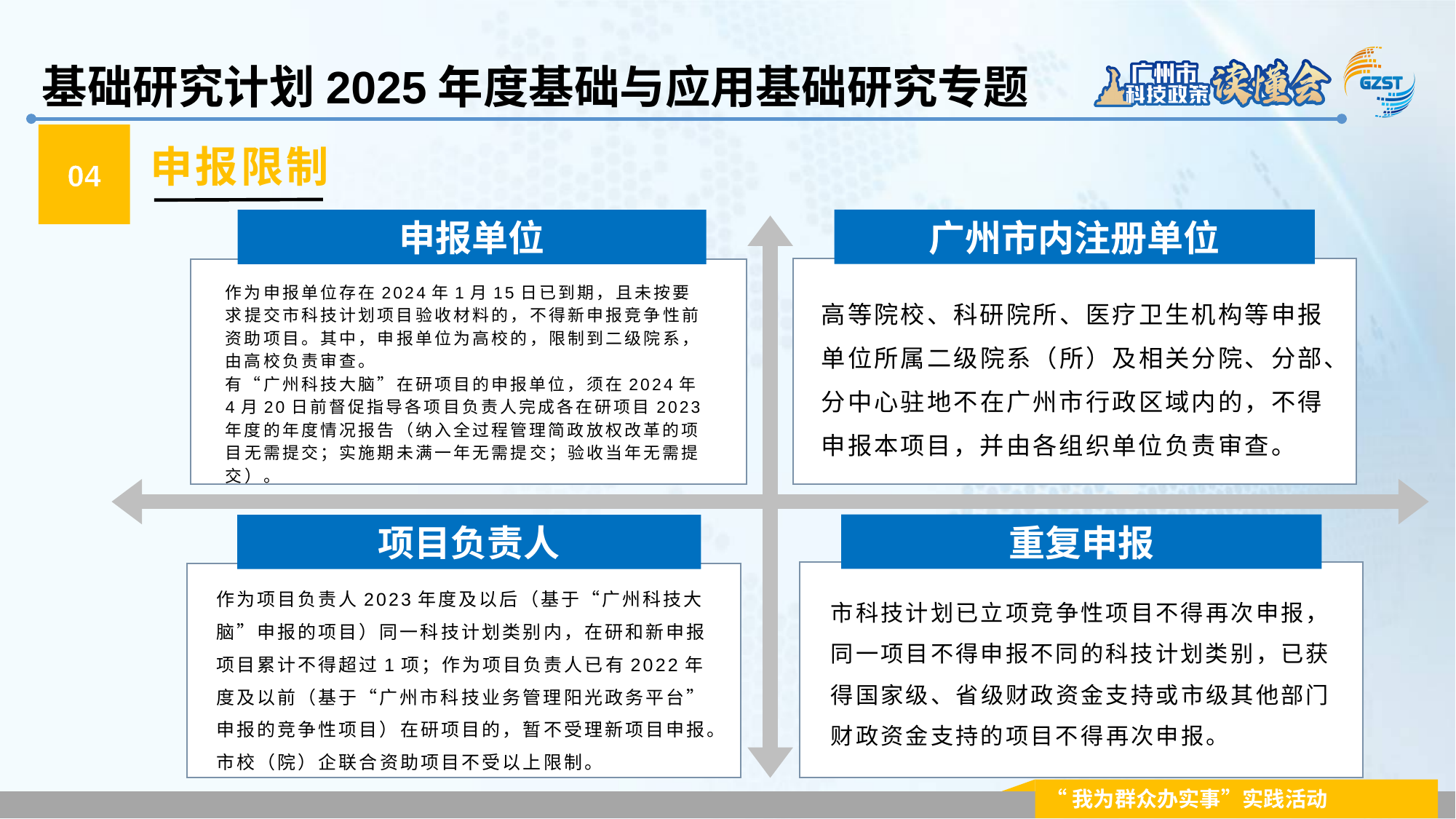

基础研究计划2025年度基础与应用基础研究专题
04
申报限制
广州市内注册单位

高等院校、科研院所、医疗卫生机构等申报单位所属二级院系（所）及相关分院、分部、分中心驻地不在广州市行政区域内的，不得申报本项目，并由各组织单位负责审查。
申报单位

作为申报单位存在2024年1月15日已到期，且未按要求提交市科技计划项目验收材料的，不得新申报竞争性前资助项目。其中，申报单位为高校的，限制到二级院系，由高校负责审查。
有“广州科技大脑”在研项目的申报单位，须在2024年4月20日前督促指导各项目负责人完成各在研项目2023年度的年度情况报告（纳入全过程管理简政放权改革的项目无需提交；实施期未满一年无需提交；验收当年无需提交）。
重复申报

市科技计划已立项竞争性项目不得再次申报，同一项目不得申报不同的科技计划类别，已获得国家级、省级财政资金支持或市级其他部门财政资金支持的项目不得再次申报。
项目负责人

作为项目负责人2023年度及以后（基于“广州科技大脑”申报的项目）同一科技计划类别内，在研和新申报项目累计不得超过1项；作为项目负责人已有2022年度及以前（基于“广州市科技业务管理阳光政务平台”申报的竞争性项目）在研项目的，暂不受理新项目申报。市校（院）企联合资助项目不受以上限制。
“我为群众办实事”实践活动